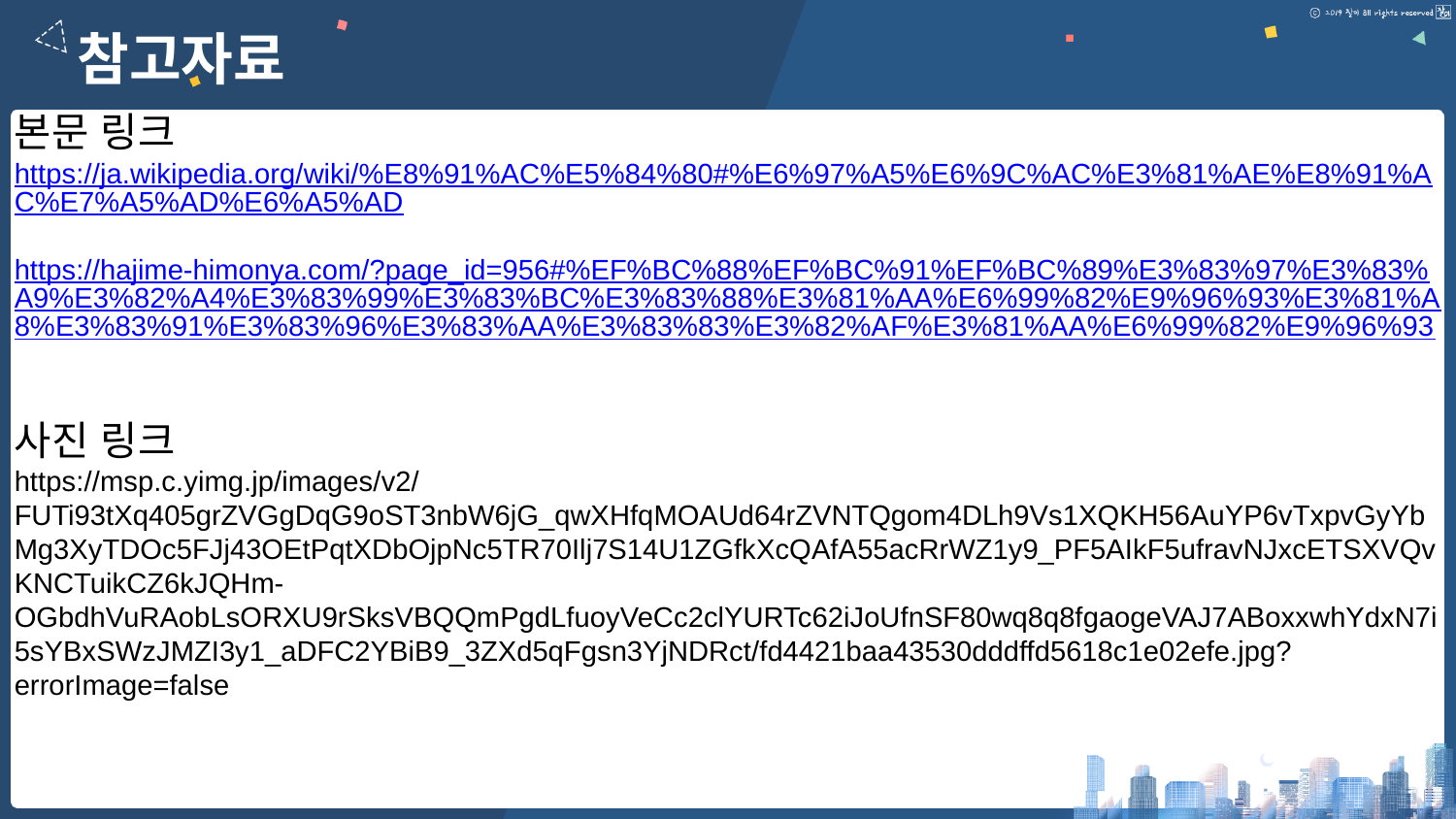

참고자료
본문 링크
https://ja.wikipedia.org/wiki/%E8%91%AC%E5%84%80#%E6%97%A5%E6%9C%AC%E3%81%AE%E8%91%AC%E7%A5%AD%E6%A5%AD

https://hajime-himonya.com/?page_id=956#%EF%BC%88%EF%BC%91%EF%BC%89%E3%83%97%E3%83%A9%E3%82%A4%E3%83%99%E3%83%BC%E3%83%88%E3%81%AA%E6%99%82%E9%96%93%E3%81%A8%E3%83%91%E3%83%96%E3%83%AA%E3%83%83%E3%82%AF%E3%81%AA%E6%99%82%E9%96%93

사진 링크
https://msp.c.yimg.jp/images/v2/FUTi93tXq405grZVGgDqG9oST3nbW6jG_qwXHfqMOAUd64rZVNTQgom4DLh9Vs1XQKH56AuYP6vTxpvGyYbMg3XyTDOc5FJj43OEtPqtXDbOjpNc5TR70Ilj7S14U1ZGfkXcQAfA55acRrWZ1y9_PF5AIkF5ufravNJxcETSXVQvKNCTuikCZ6kJQHm-OGbdhVuRAobLsORXU9rSksVBQQmPgdLfuoyVeCc2clYURTc62iJoUfnSF80wq8q8fgaogeVAJ7ABoxxwhYdxN7i5sYBxSWzJMZI3y1_aDFC2YBiB9_3ZXd5qFgsn3YjNDRct/fd4421baa43530dddffd5618c1e02efe.jpg?errorImage=false